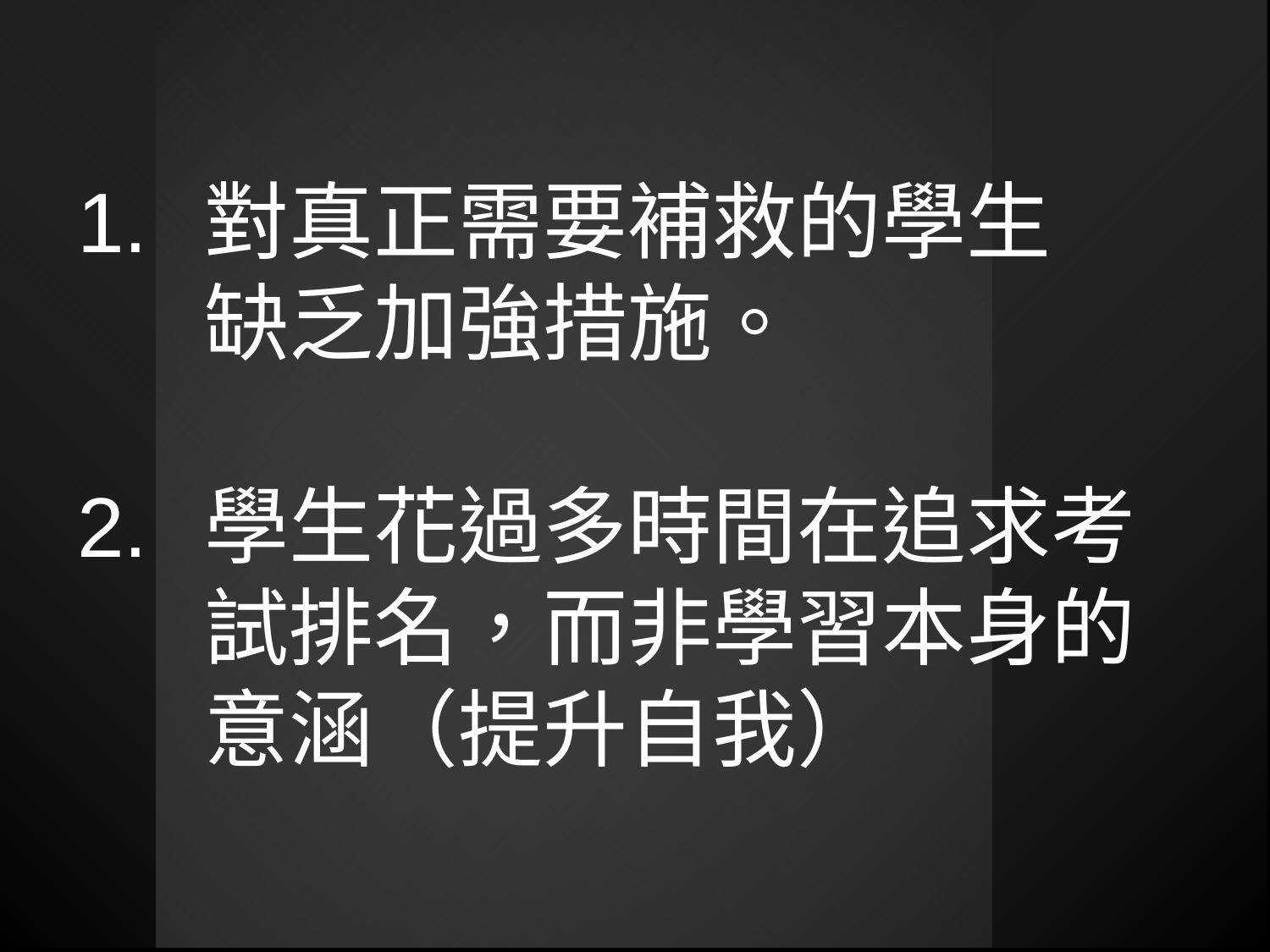

對真正需要補救的學生
缺乏加強措施。

學生花過多時間在追求考試排名，而非學習本身的意涵（提升自我）